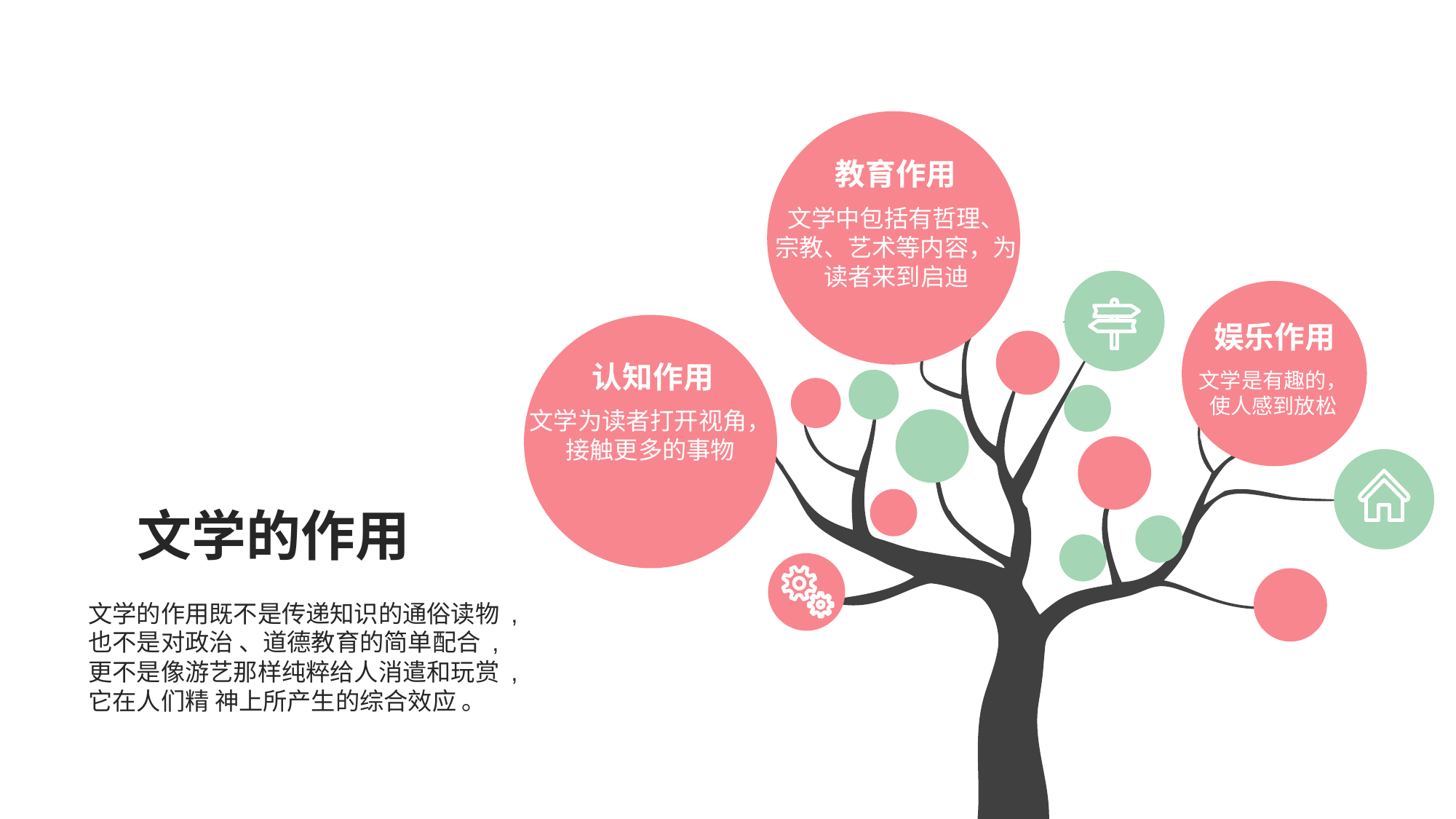

教育作用

文学中包括有哲理、
宗教、艺术等内容，为
读者来到启迪

娱乐作用

认知作用
文学是有趣的，
使人感到放松

文学为读者打开视角，
接触更多的事物

文学的作用

文学的作用既不是传递知识的通俗读物 ,
也不是对政治 、道德教育的简单配合 ,
更不是像游艺那样纯粹给人消遣和玩赏 ,
它在人们精 神上所产生的综合效应 。